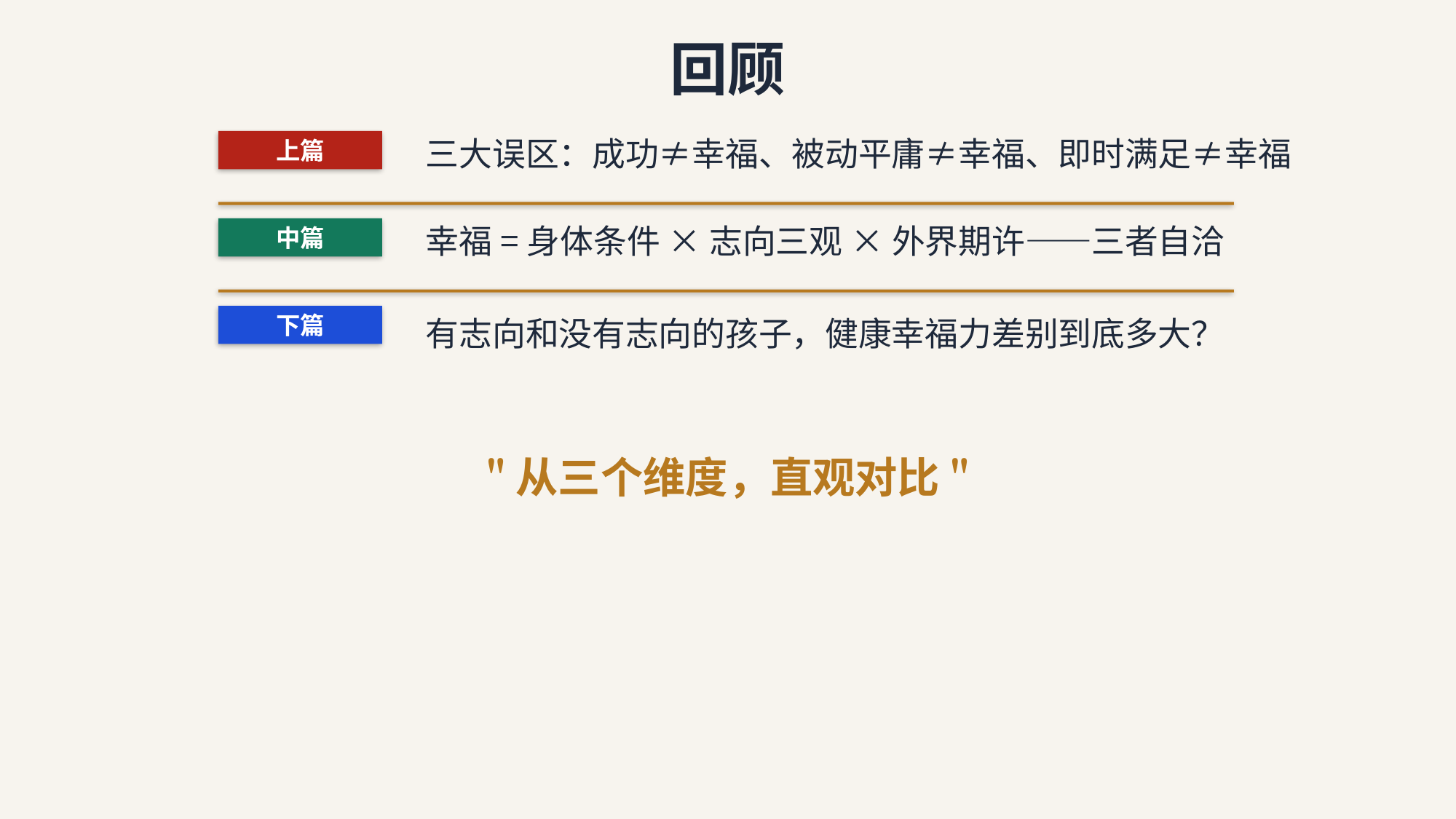

回顾
上篇
三大误区：成功≠幸福、被动平庸≠幸福、即时满足≠幸福

中篇
幸福=身体条件×志向三观×外界期许——三者自洽

下篇
有志向和没有志向的孩子，健康幸福力差别到底多大？
"从三个维度，直观对比"